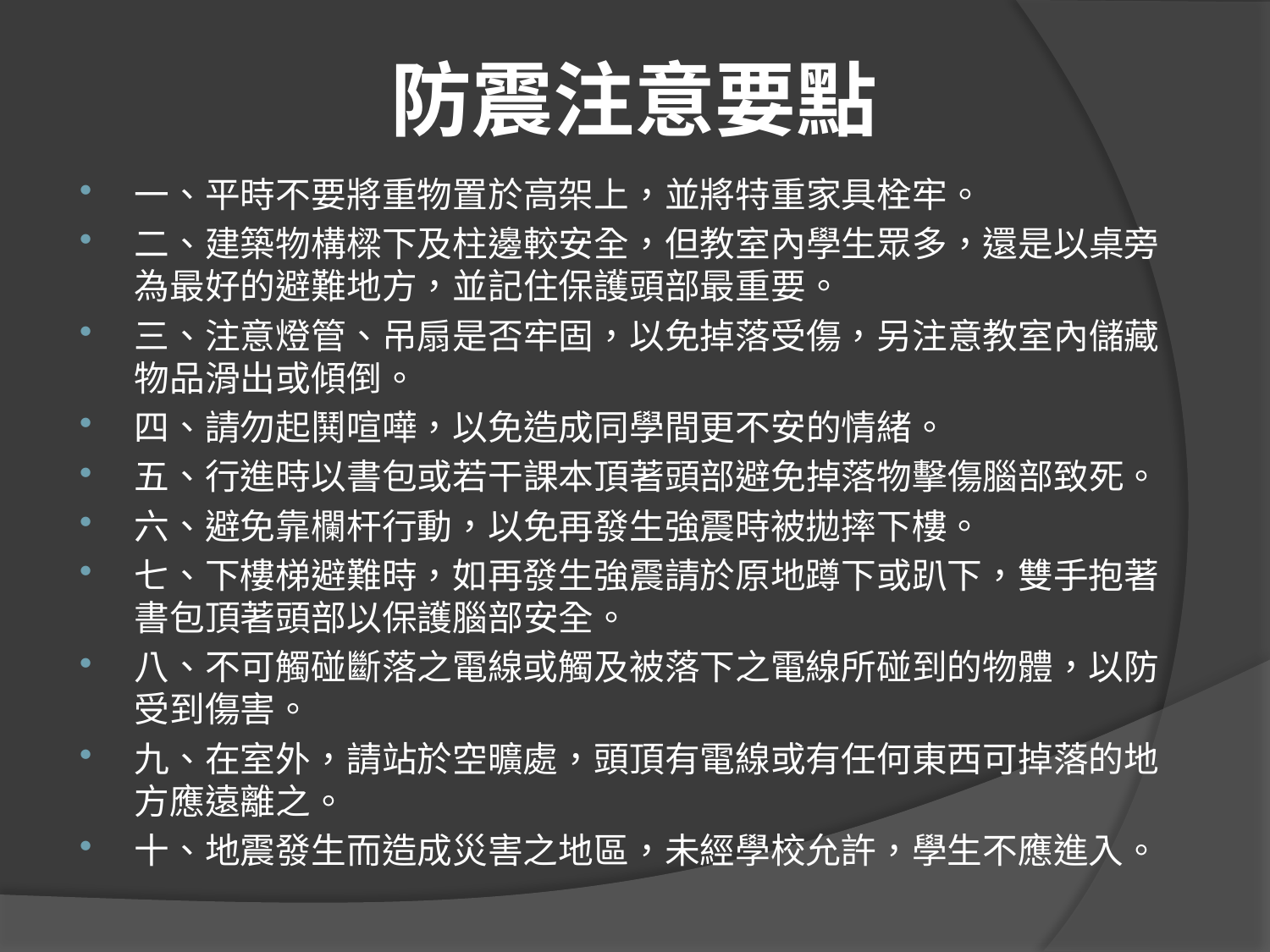

# 防震注意要點
一、平時不要將重物置於高架上，並將特重家具栓牢。
二、建築物構樑下及柱邊較安全，但教室內學生眾多，還是以桌旁為最好的避難地方，並記住保護頭部最重要。
三、注意燈管、吊扇是否牢固，以免掉落受傷，另注意教室內儲藏物品滑出或傾倒。
四、請勿起鬨喧嘩，以免造成同學間更不安的情緒。
五、行進時以書包或若干課本頂著頭部避免掉落物擊傷腦部致死。
六、避免靠欄杆行動，以免再發生強震時被拋摔下樓。
七、下樓梯避難時，如再發生強震請於原地蹲下或趴下，雙手抱著書包頂著頭部以保護腦部安全。
八、不可觸碰斷落之電線或觸及被落下之電線所碰到的物體，以防受到傷害。
九、在室外，請站於空曠處，頭頂有電線或有任何東西可掉落的地方應遠離之。
十、地震發生而造成災害之地區，未經學校允許，學生不應進入。